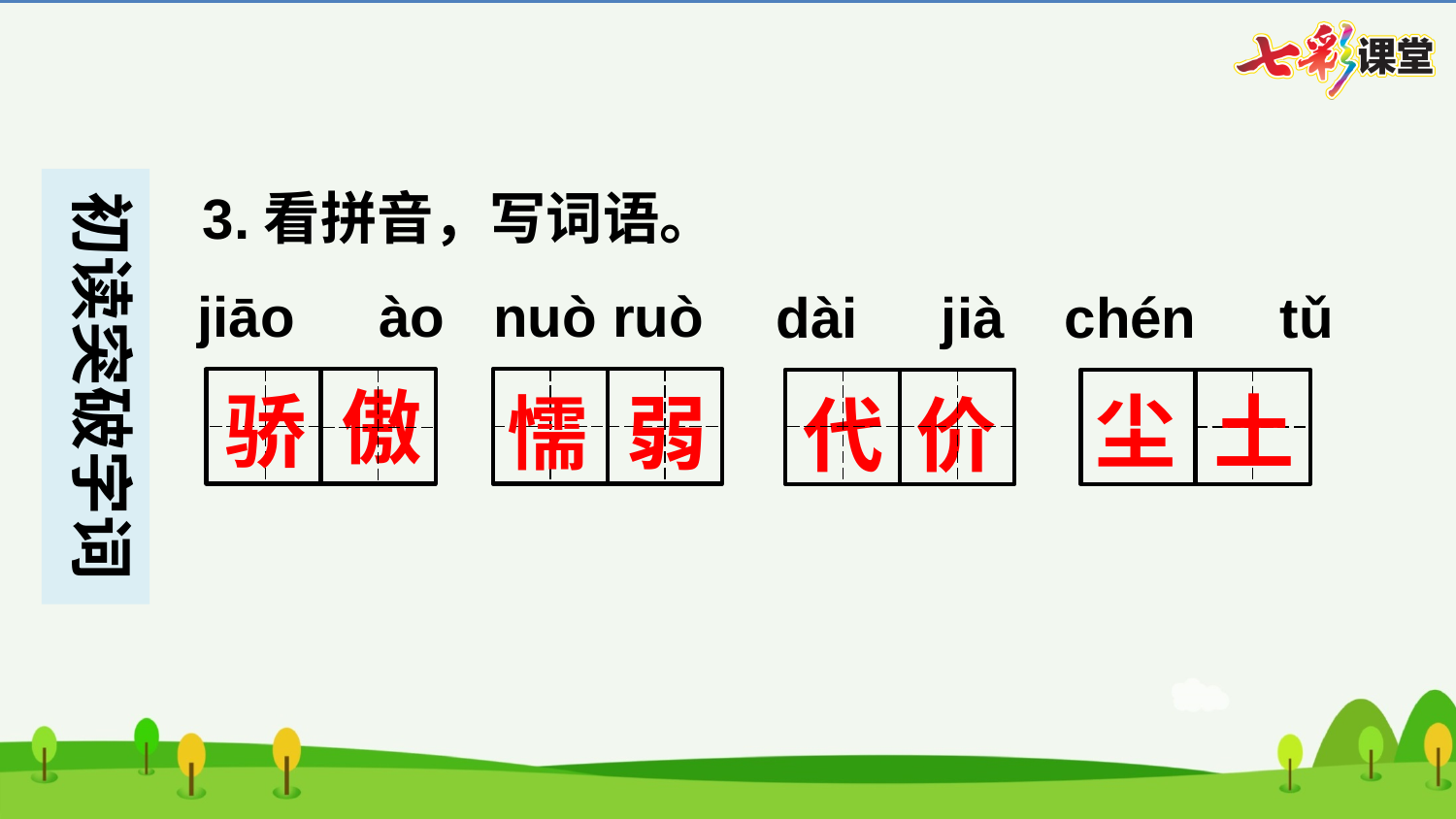

3.看拼音，写词语。
jiāo　ào
nuò ruò
dài　jià
chén　tǔ

骄
傲
懦
弱
代
价
尘
土
傲

骄
尘
土
懦
弱
价
代